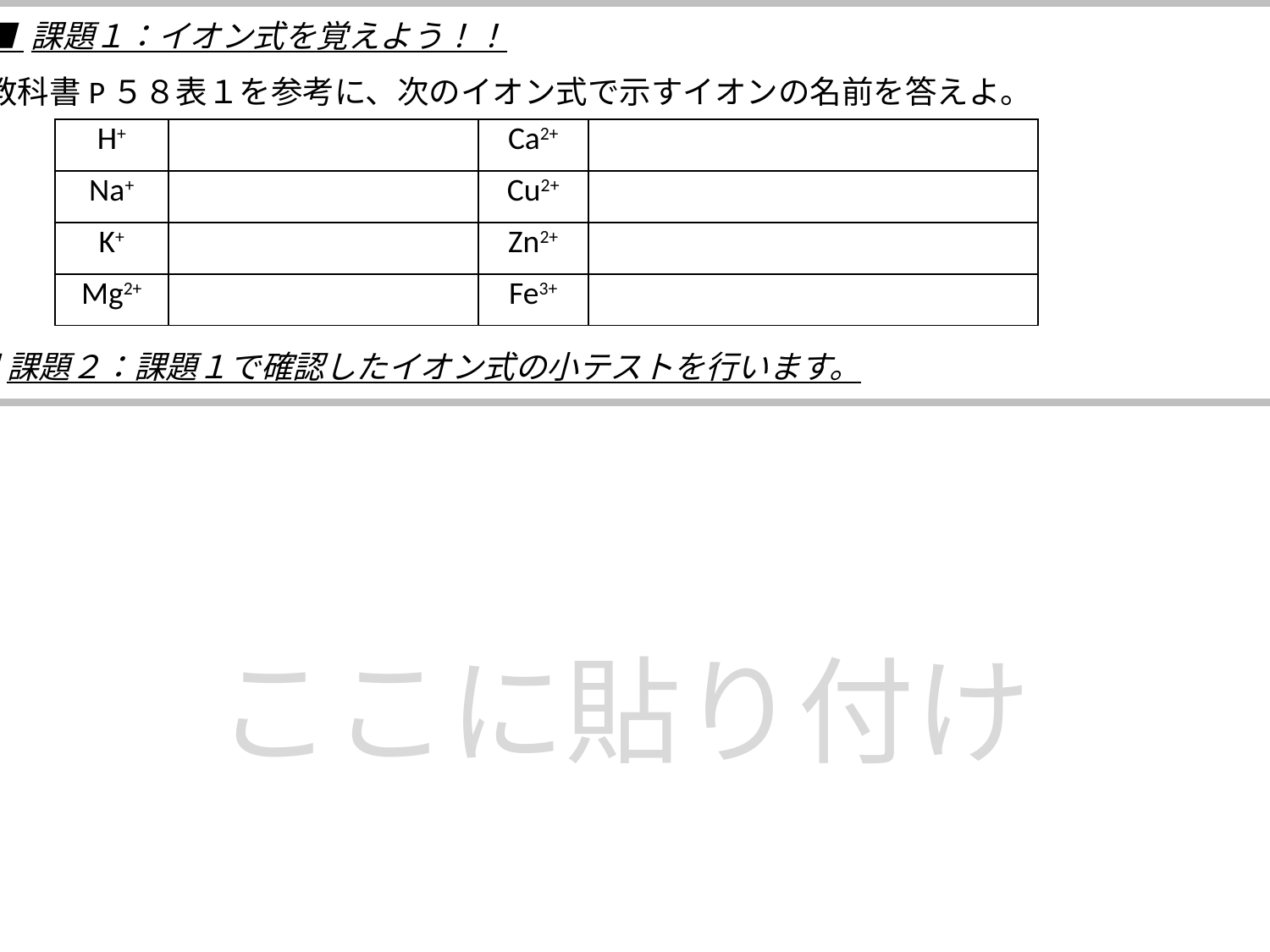

■ 課題１：イオン式を覚えよう！！
教科書P５８表１を参考に、次のイオン式で示すイオンの名前を答えよ。
| H+ |  | Ca2+ |  |
| --- | --- | --- | --- |
| Na+ |  | Cu2+ |  |
| K+ |  | Zn2+ |  |
| Mg2+ |  | Fe3+ |  |
■課題２：課題１で確認したイオン式の小テストを行います。
ここに貼り付け